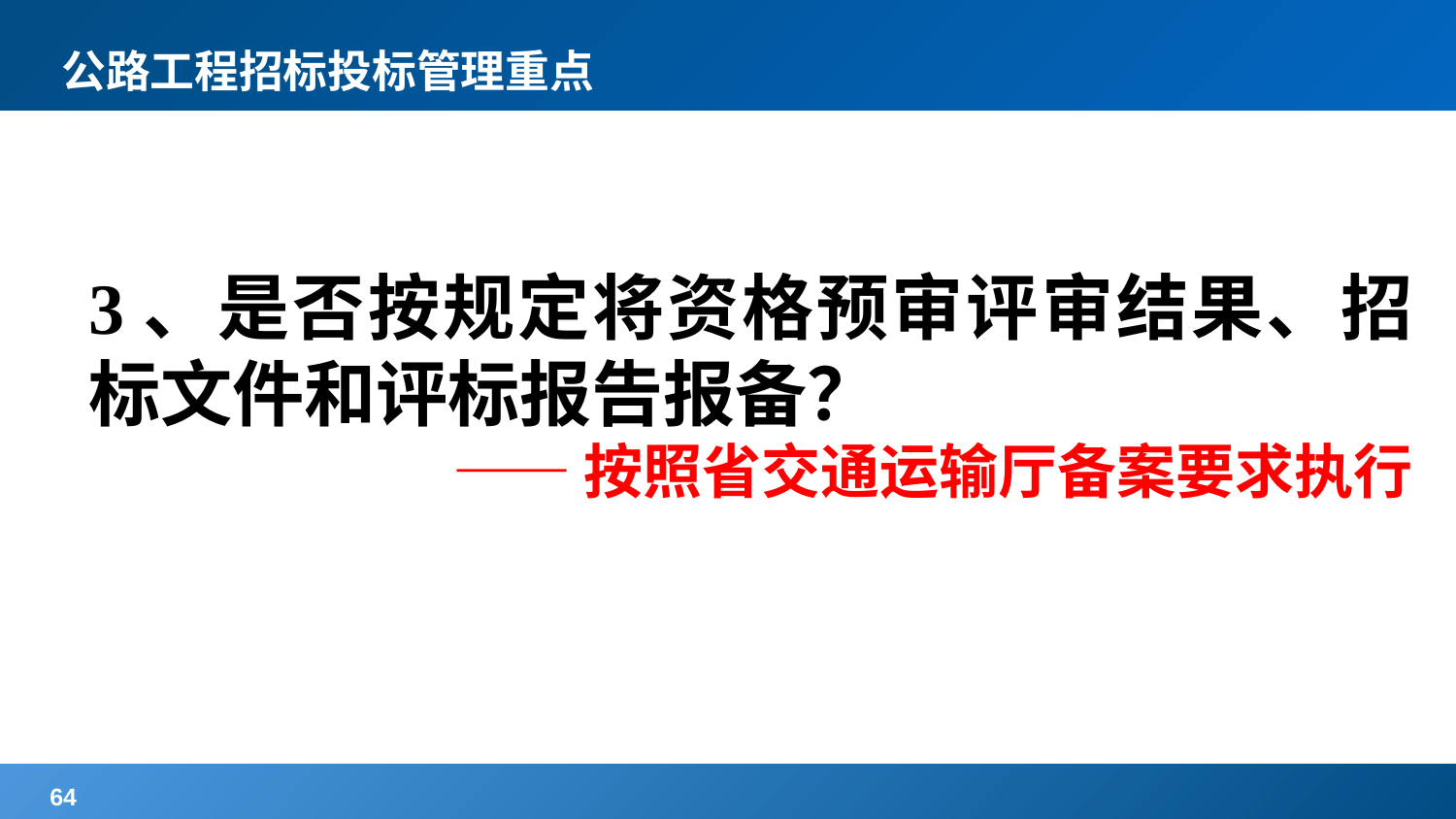

# 公路工程招标投标管理重点
3、是否按规定将资格预审评审结果、招标文件和评标报告报备？
——按照省交通运输厅备案要求执行